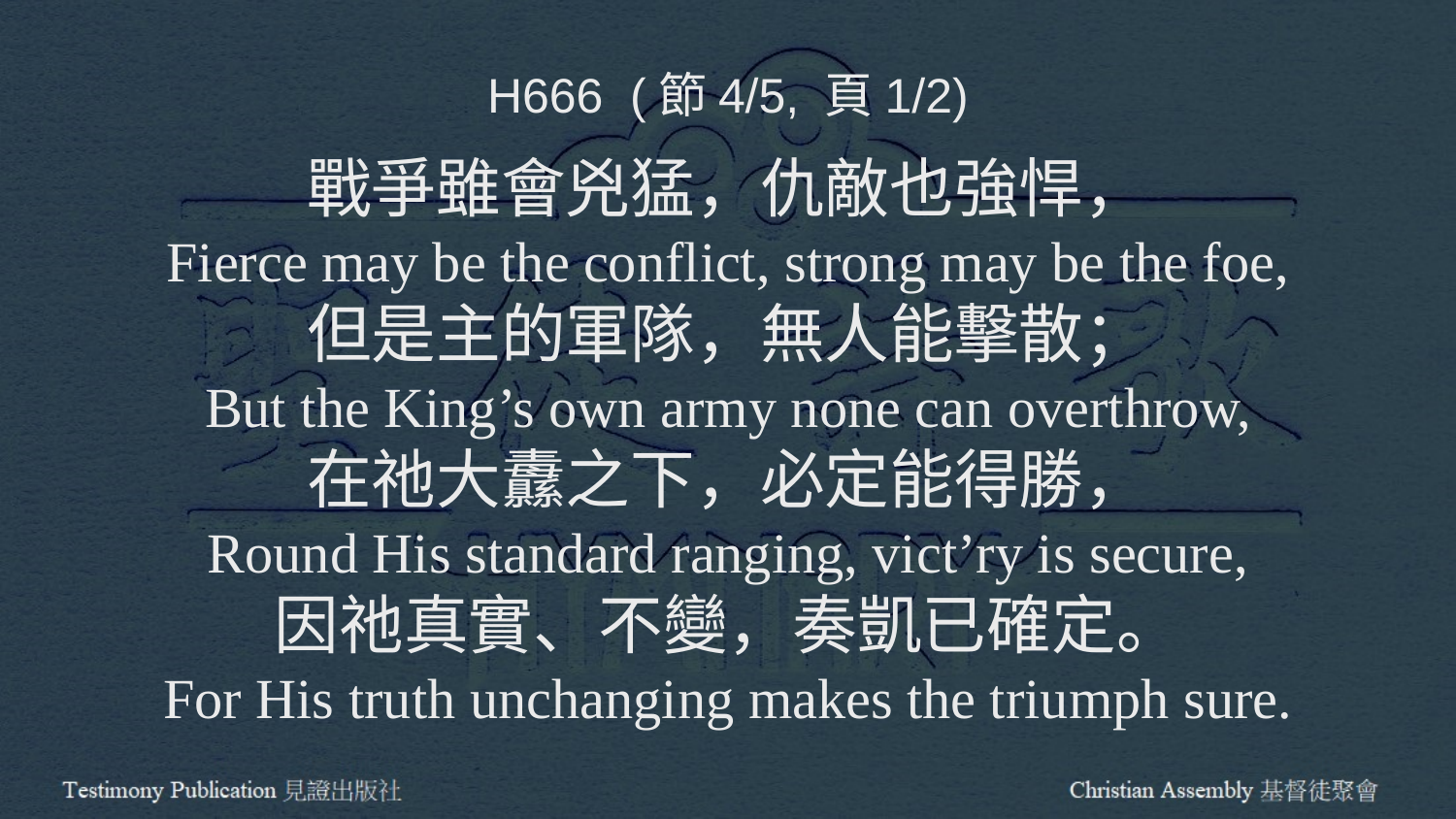

H666  (節4/5, 頁1/2)
戰爭雖會兇猛，仇敵也強悍，
Fierce may be the conflict, strong may be the foe,
但是主的軍隊，無人能擊散；
But the King’s own army none can overthrow,
在祂大纛之下，必定能得勝，
Round His standard ranging, vict’ry is secure,
因祂真實、不變，奏凱已確定。
For His truth unchanging makes the triumph sure.